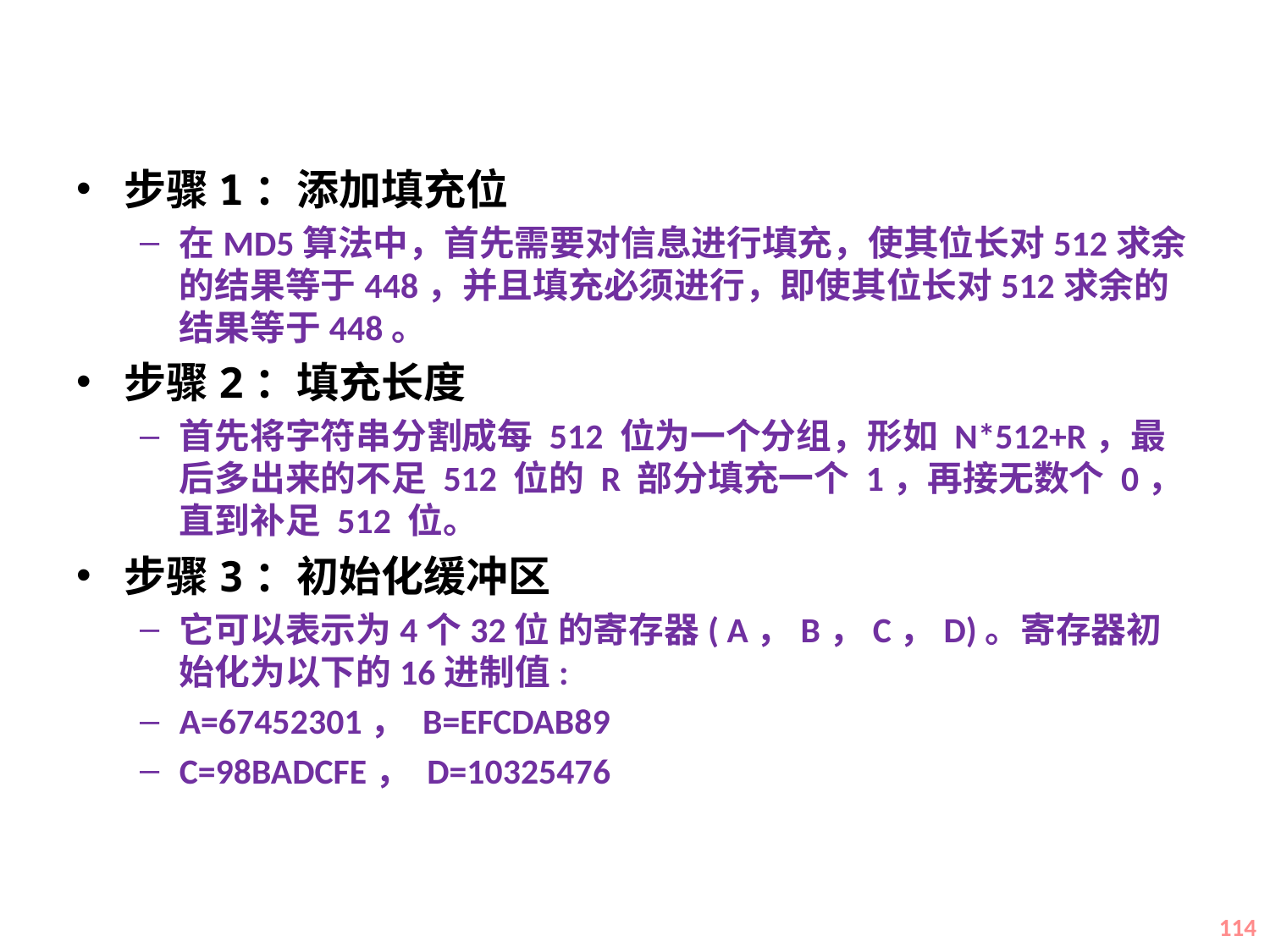

#
步骤1：添加填充位
在MD5算法中，首先需要对信息进行填充，使其位长对512求余的结果等于448，并且填充必须进行，即使其位长对512求余的结果等于448。
步骤2：填充长度
首先将字符串分割成每 512 位为一个分组，形如 N*512+R，最后多出来的不足 512 位的 R 部分填充一个 1，再接无数个 0，直到补足 512 位。
步骤3：初始化缓冲区
它可以表示为4个32位 的寄存器( A，B，C，D)。寄存器初始化为以下的16进制值:
A=67452301， B=EFCDAB89
C=98BADCFE， D=10325476

114